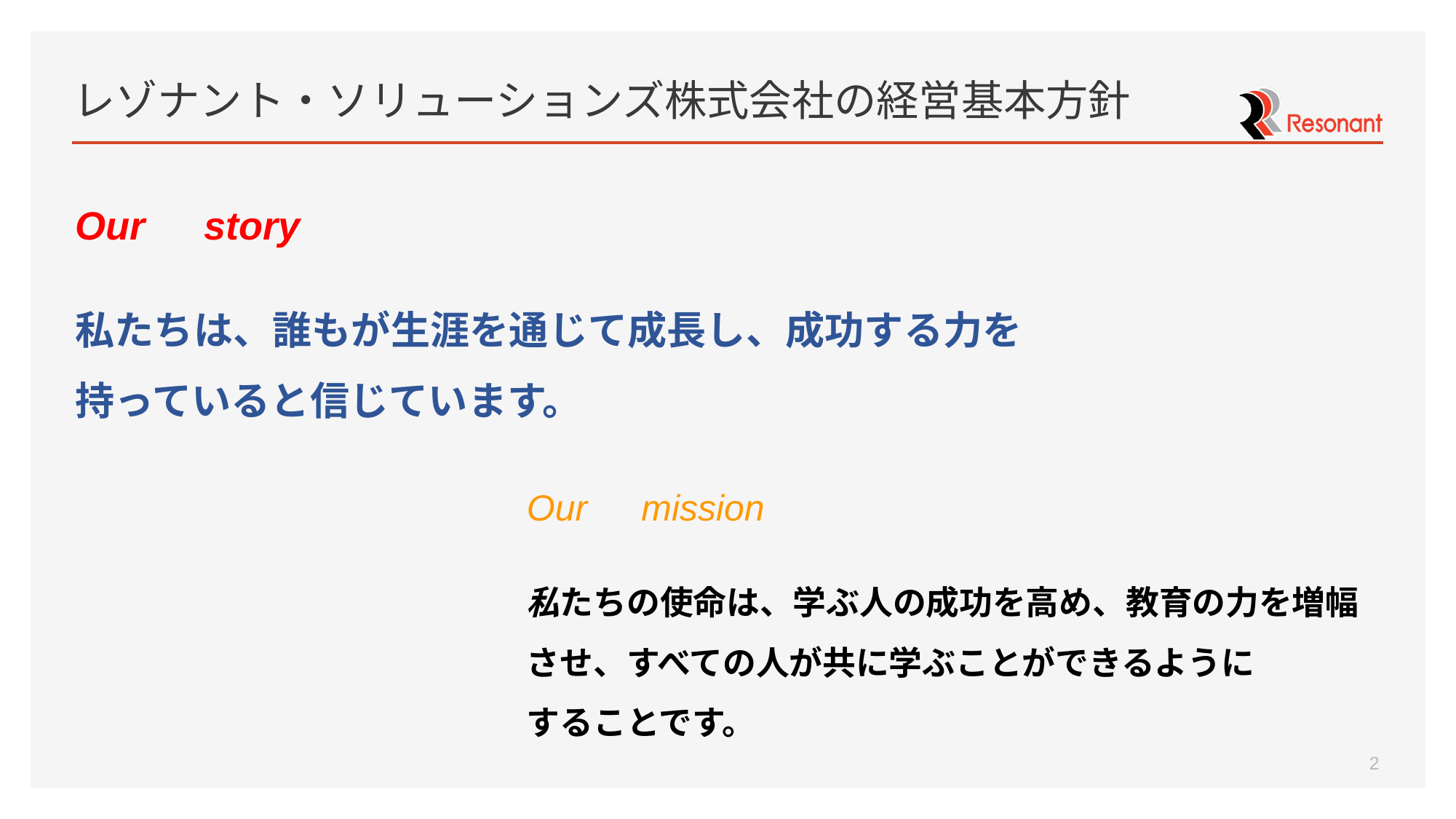

# レゾナント・ソリューションズ株式会社の経営基本方針
Our　story
私たちは、誰もが生涯を通じて成長し、成功する力を持っていると信じています。

Our　mission
私たちの使命は、学ぶ人の成功を高め、教育の力を増幅させ、すべての人が共に学ぶことができるように
することです。
2